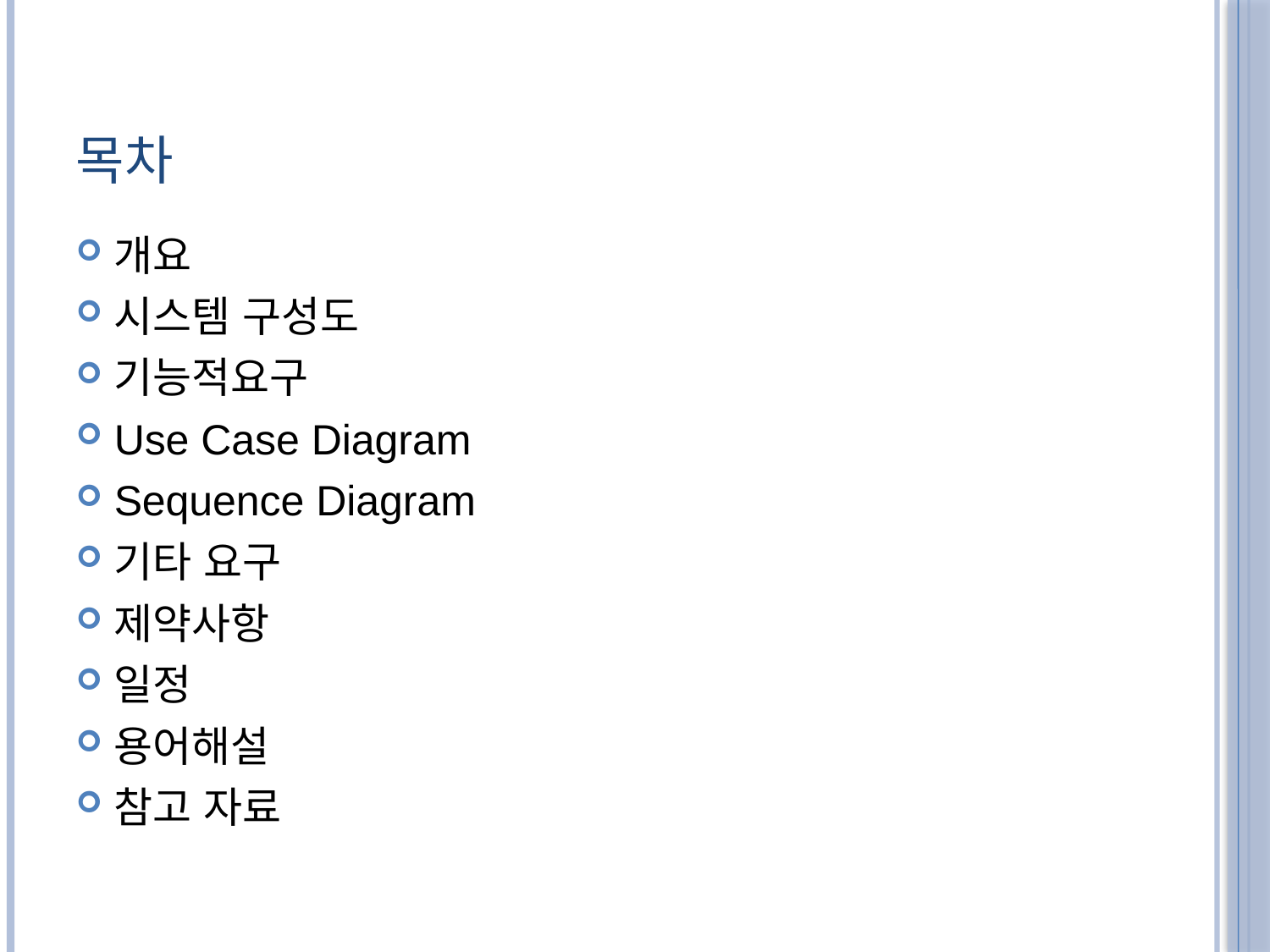

# 목차
개요
시스템 구성도
기능적요구
Use Case Diagram
Sequence Diagram
기타 요구
제약사항
일정
용어해설
참고 자료